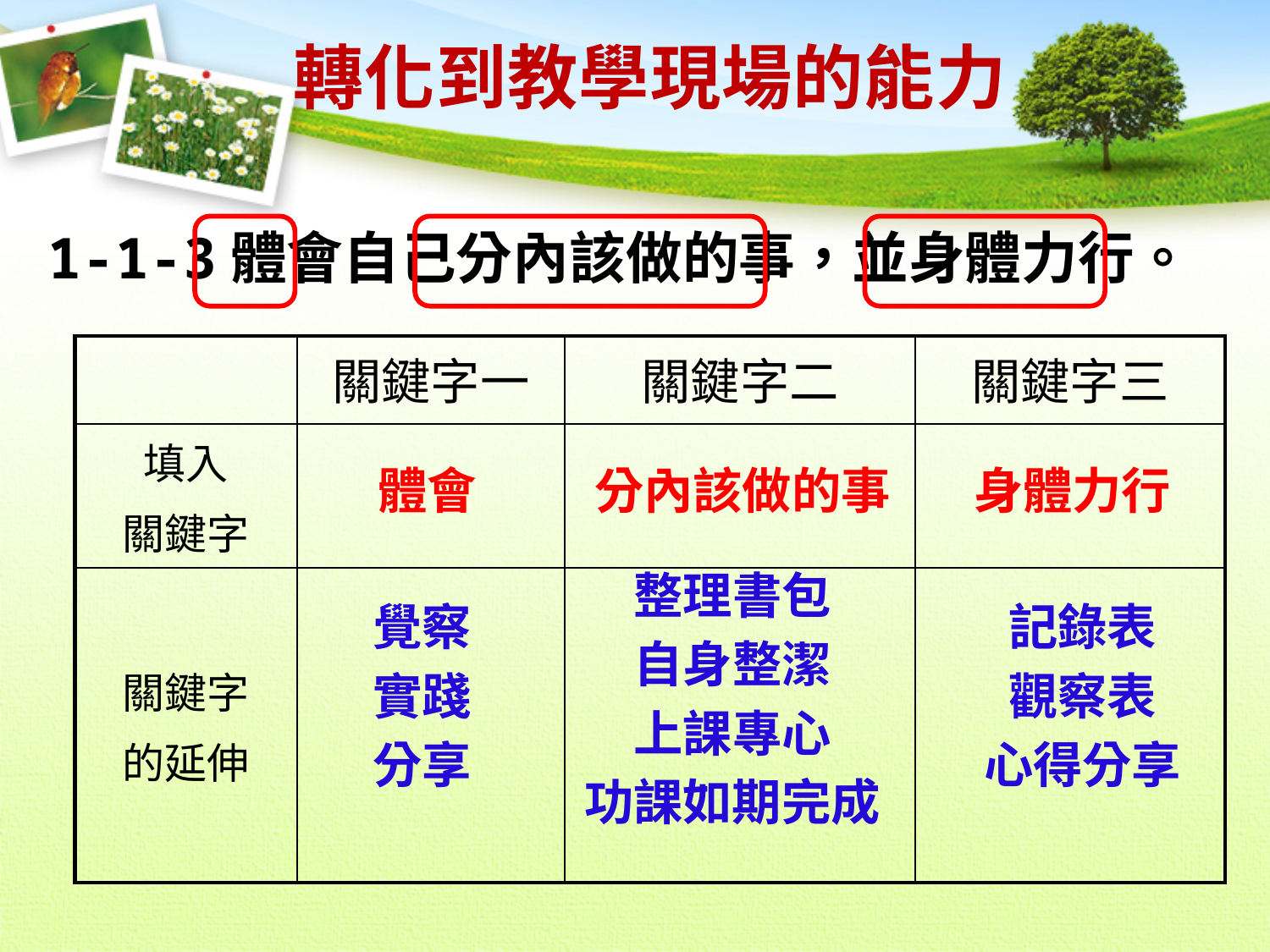

# 轉化到教學現場的能力
1-1-3體會自己分內該做的事，並身體力行。

|  | 關鍵字一 | 關鍵字二 | 關鍵字三 |
| --- | --- | --- | --- |
| 填入 關鍵字 |  |  |  |
| 關鍵字 的延伸 |  |  |  |
體會
分內該做的事
身體力行
整理書包
自身整潔
上課專心
功課如期完成
覺察
實踐
分享
記錄表
觀察表
心得分享